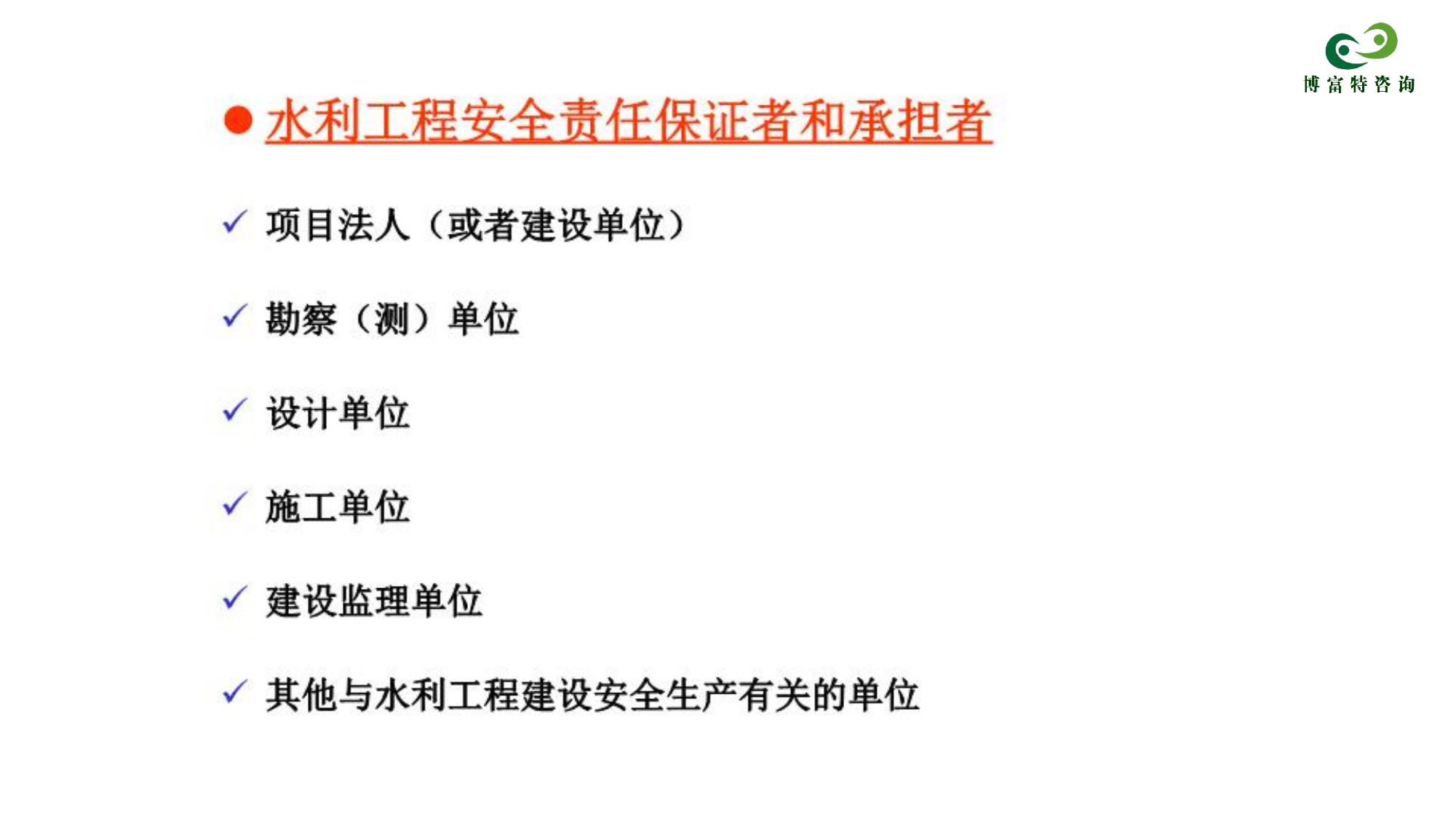

●水利工程安全责任保证者和承担者

项目法人(或者建设单位)

√勘察(测)单位

√设计单位

√施工单位

√建设监理单位

√其他与水利工程建设安全生产有关的单位